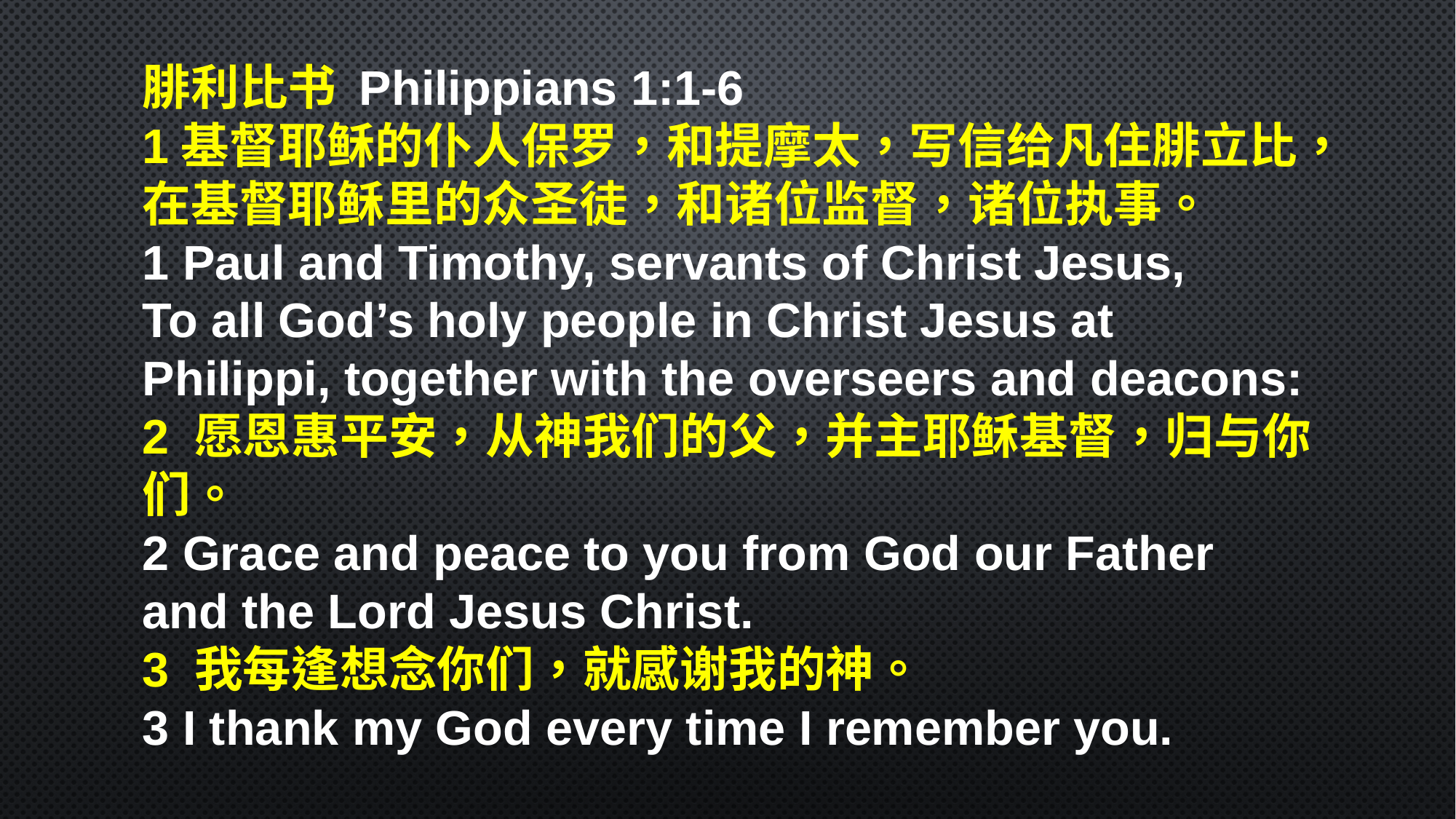

腓利比书 Philippians 1:1-6
1基督耶稣的仆人保罗，和提摩太，写信给凡住腓立比，在基督耶稣里的众圣徒，和诸位监督，诸位执事。
1 Paul and Timothy, servants of Christ Jesus,
To all God’s holy people in Christ Jesus at Philippi, together with the overseers and deacons:
2 愿恩惠平安，从神我们的父，并主耶稣基督，归与你们。
2 Grace and peace to you from God our Father and the Lord Jesus Christ.
3 我每逢想念你们，就感谢我的神。
3 I thank my God every time I remember you.